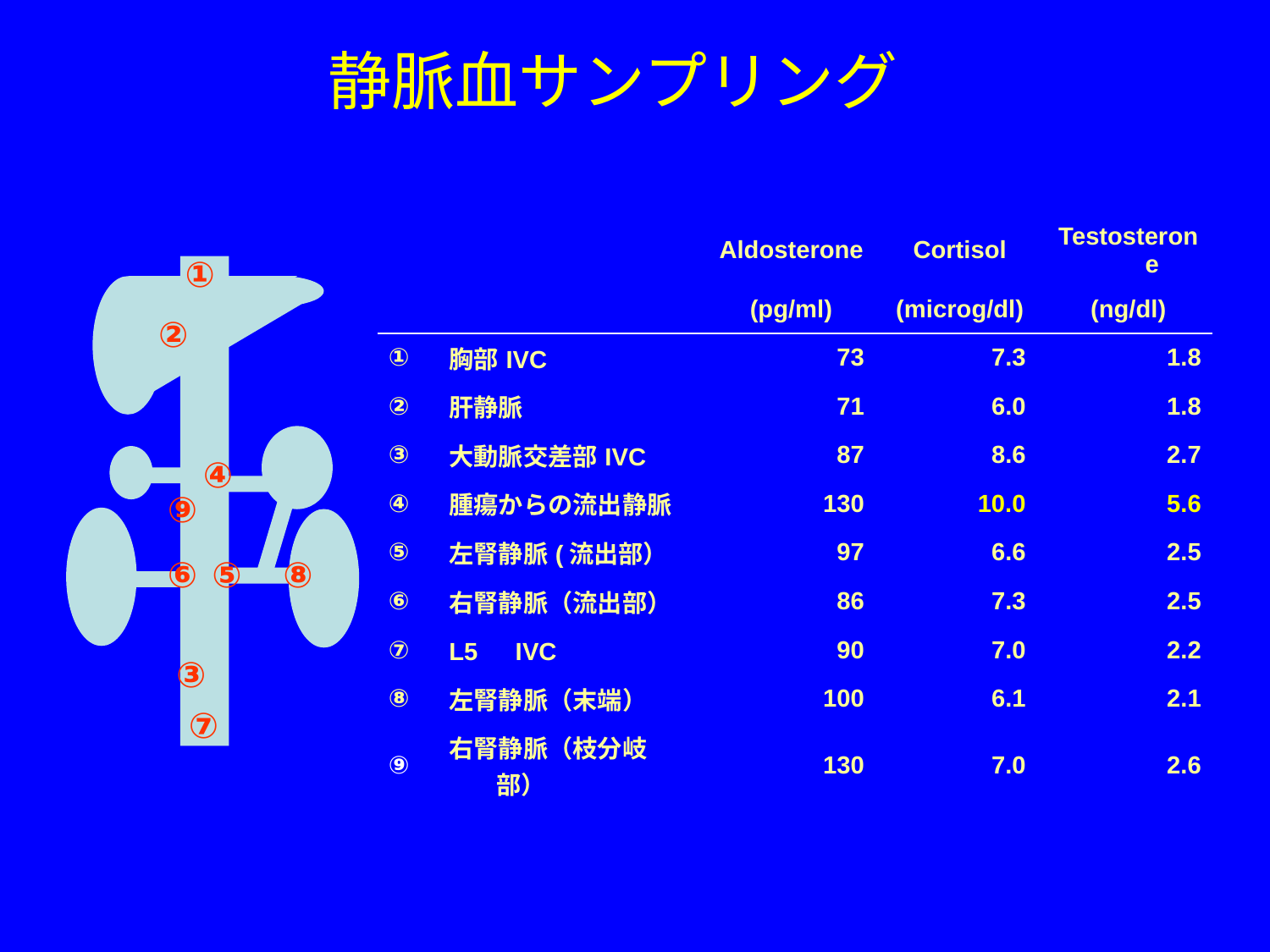

静脈血サンプリング
|  |  | Aldosterone | Cortisol | Testosterone |
| --- | --- | --- | --- | --- |
|  |  | (pg/ml) | (microg/dl) | (ng/dl) |
| ① | 胸部IVC | 73 | 7.3 | 1.8 |
| ② | 肝静脈 | 71 | 6.0 | 1.8 |
| ③ | 大動脈交差部IVC | 87 | 8.6 | 2.7 |
| ④ | 腫瘍からの流出静脈 | 130 | 10.0 | 5.6 |
| ⑤ | 左腎静脈(流出部） | 97 | 6.6 | 2.5 |
| ⑥ | 右腎静脈（流出部） | 86 | 7.3 | 2.5 |
| ⑦ | L5　IVC | 90 | 7.0 | 2.2 |
| ⑧ | 左腎静脈（末端） | 100 | 6.1 | 2.1 |
| ⑨ | 右腎静脈（枝分岐部） | 130 | 7.0 | 2.6 |
①

②

④

⑨

⑥
⑤
⑧

③
⑦